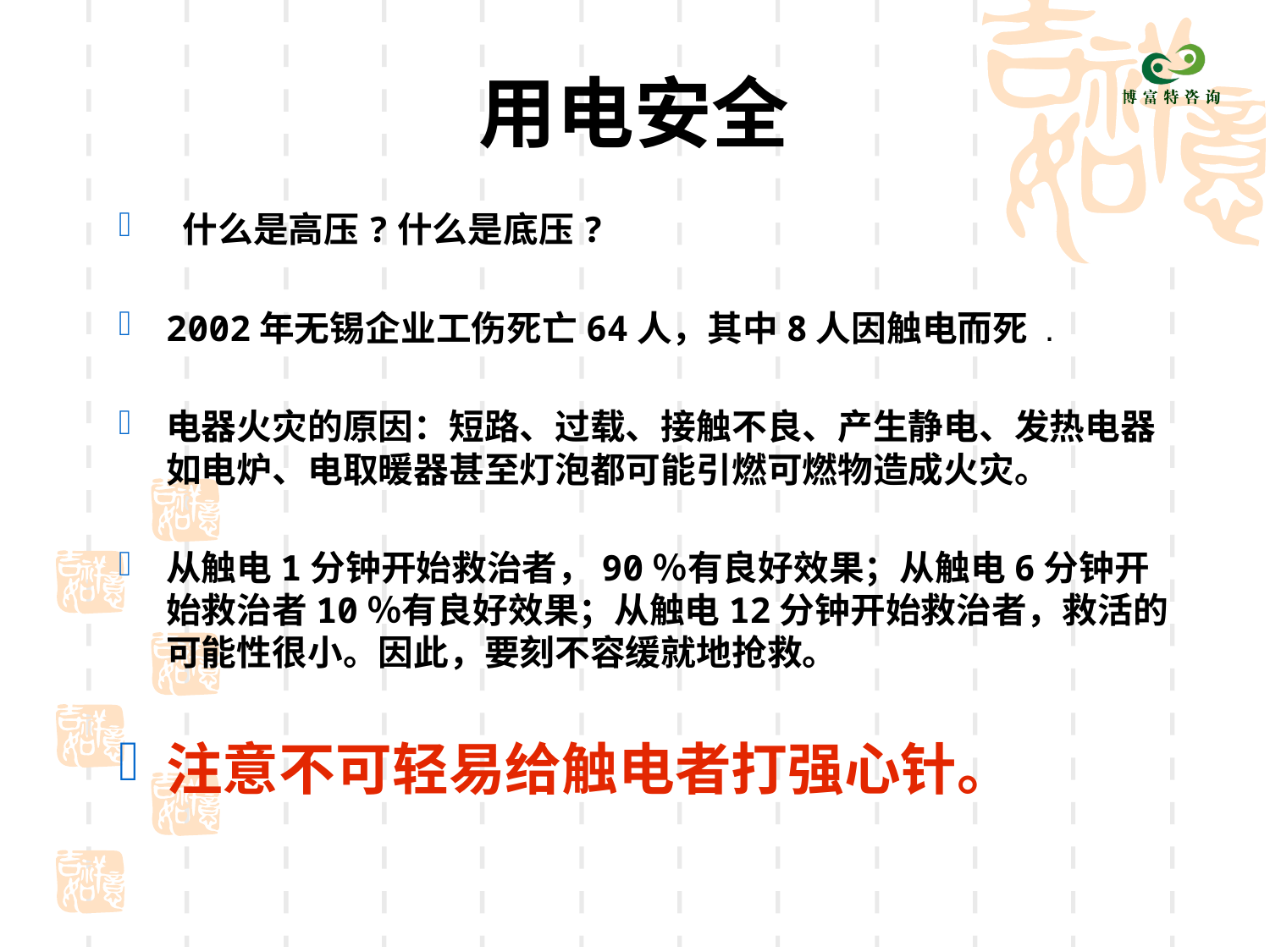

# 用电安全
 什么是高压?什么是底压?

2002年无锡企业工伤死亡64人，其中8人因触电而死 .

电器火灾的原因：短路、过载、接触不良、产生静电、发热电器如电炉、电取暖器甚至灯泡都可能引燃可燃物造成火灾。

从触电1分钟开始救治者，90％有良好效果；从触电6分钟开始救治者10％有良好效果；从触电12分钟开始救治者，救活的可能性很小。因此，要刻不容缓就地抢救。

注意不可轻易给触电者打强心针。
24